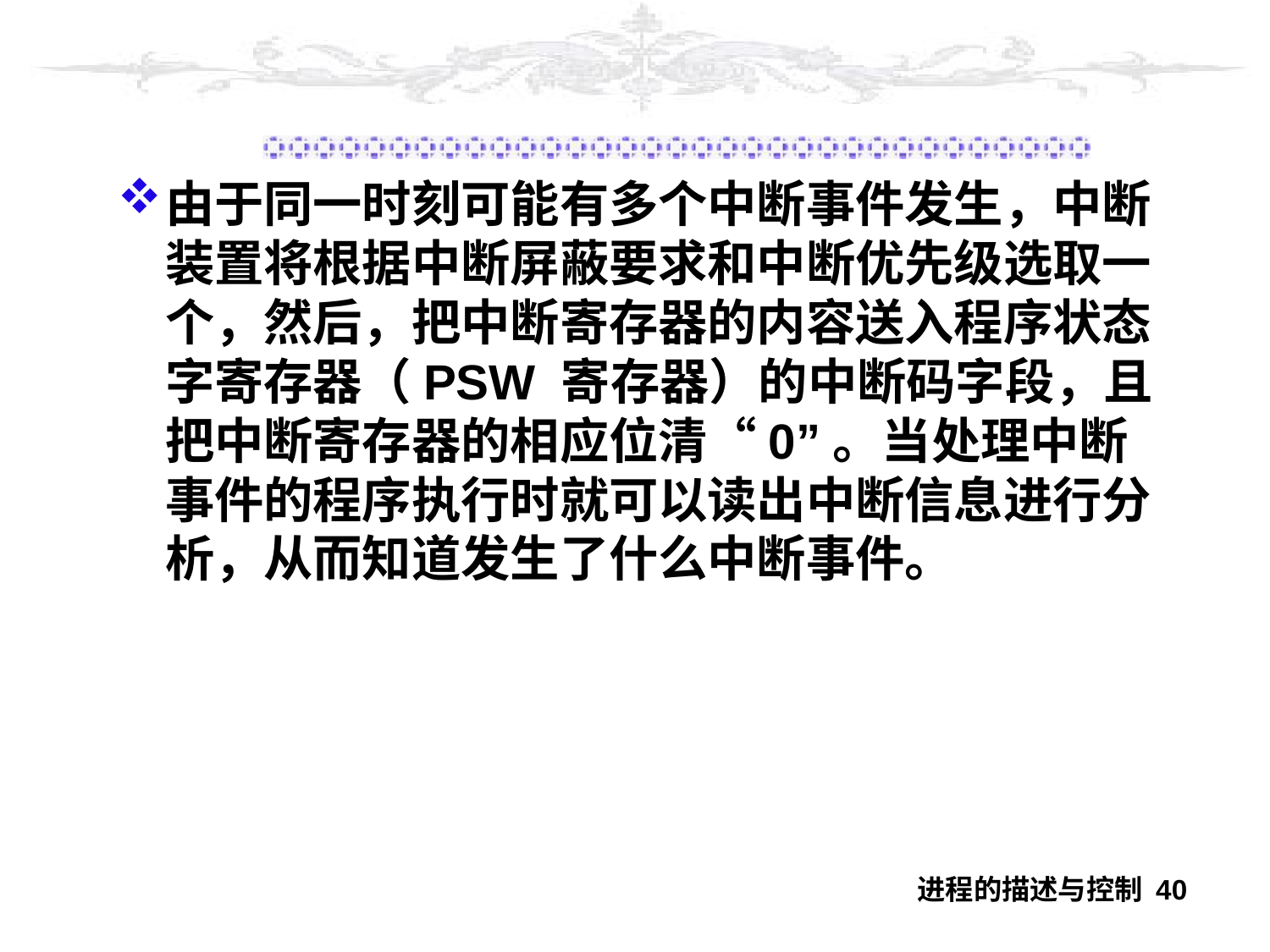

#
由于同一时刻可能有多个中断事件发生，中断装置将根据中断屏蔽要求和中断优先级选取一个，然后，把中断寄存器的内容送入程序状态字寄存器（PSW 寄存器）的中断码字段，且把中断寄存器的相应位清“0”。当处理中断事件的程序执行时就可以读出中断信息进行分析，从而知道发生了什么中断事件。